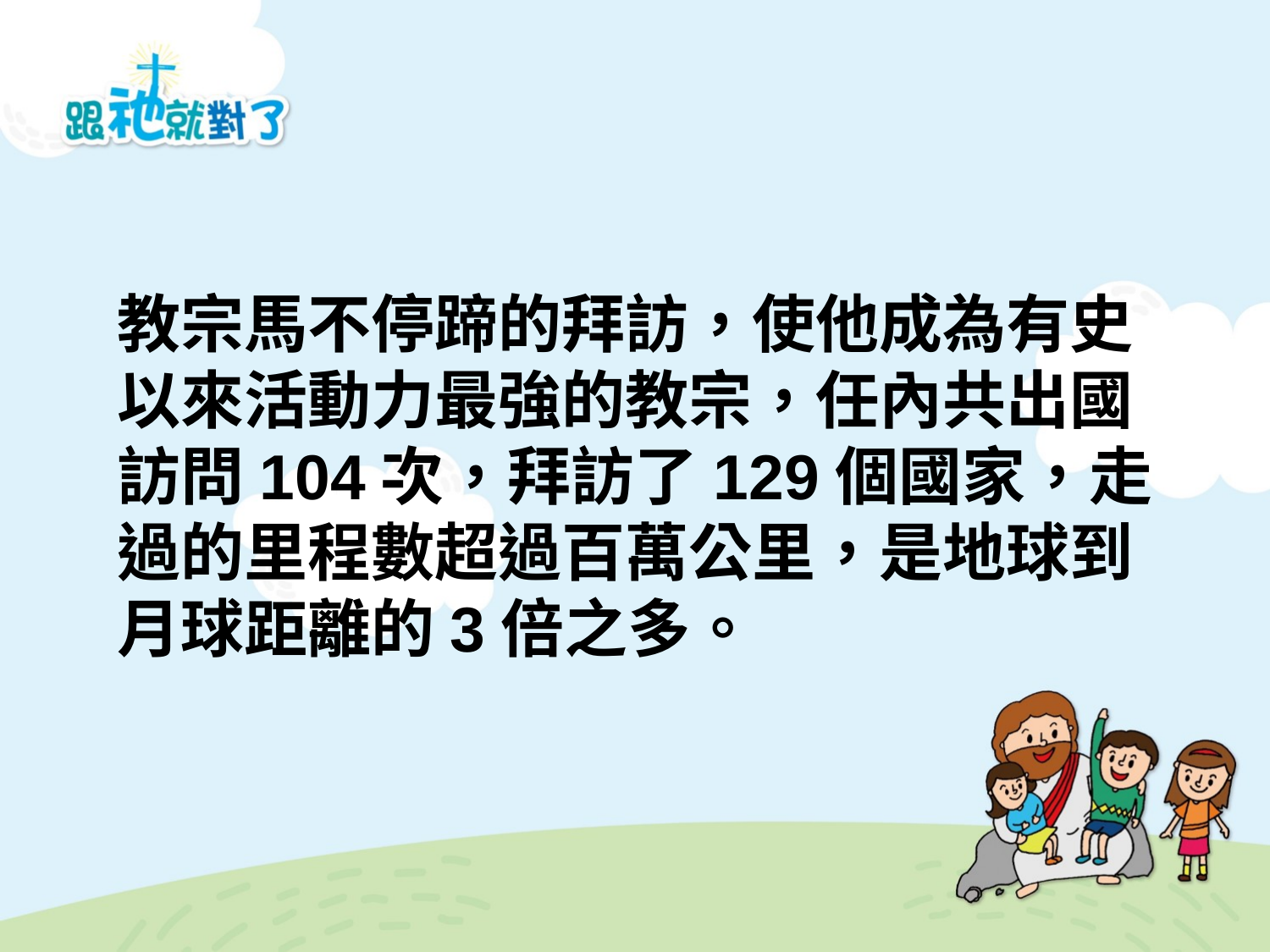

教宗馬不停蹄的拜訪，使他成為有史以來活動力最強的教宗，任內共出國訪問104次，拜訪了129個國家，走過的里程數超過百萬公里，是地球到月球距離的3倍之多。